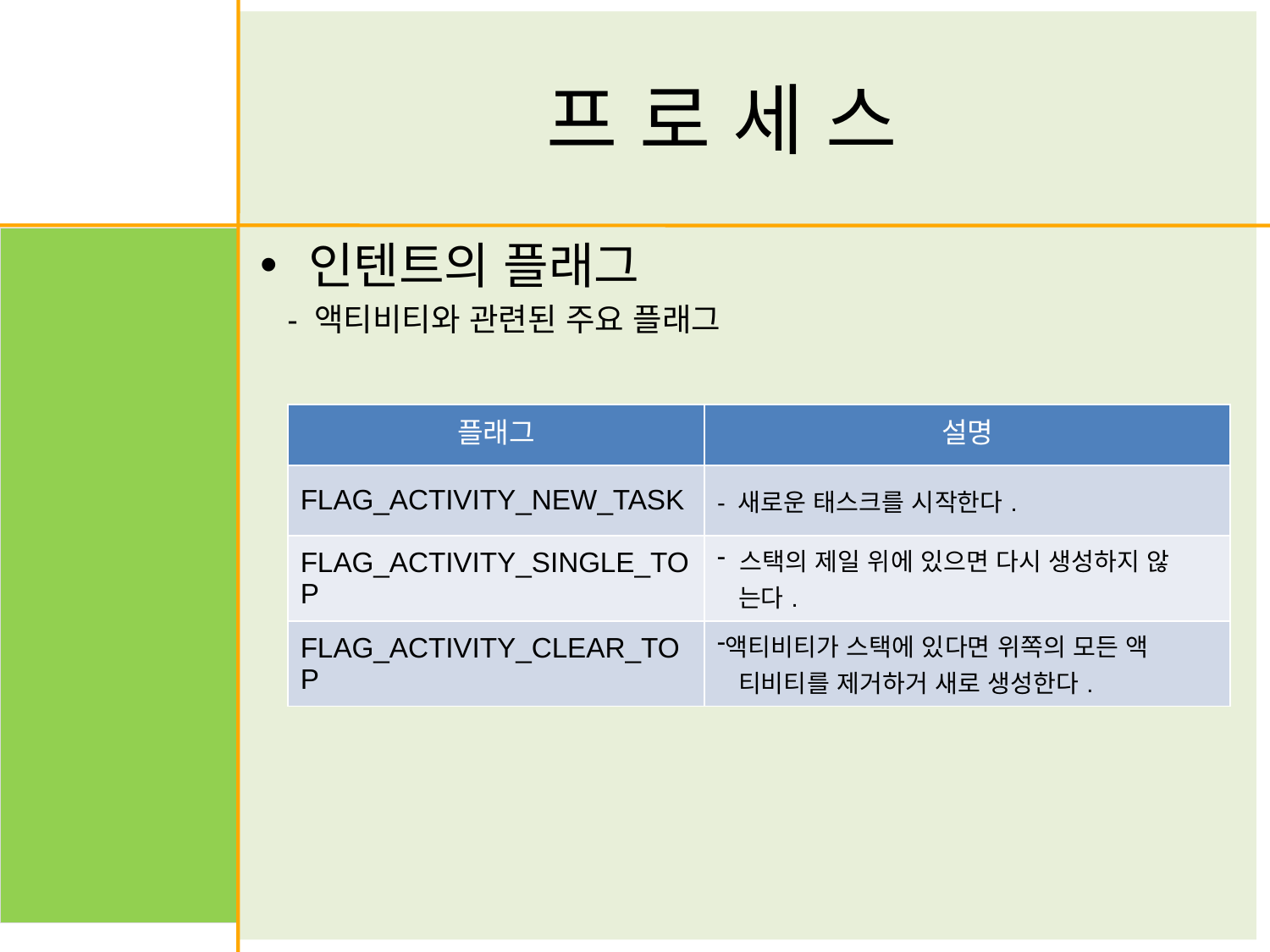

# 프 로 세 스
인텐트의 플래그
   - 액티비티와 관련된 주요 플래그

| 플래그 | 설명 |
| --- | --- |
| FLAG\_ACTIVITY\_NEW\_TASK | - 새로운 태스크를 시작한다. |
| FLAG\_ACTIVITY\_SINGLE\_TOP | 스택의 제일 위에 있으면 다시 생성하지 않 는다. |
| FLAG\_ACTIVITY\_CLEAR\_TOP | 액티비티가 스택에 있다면 위쪽의 모든 액 티비티를 제거하거 새로 생성한다. |